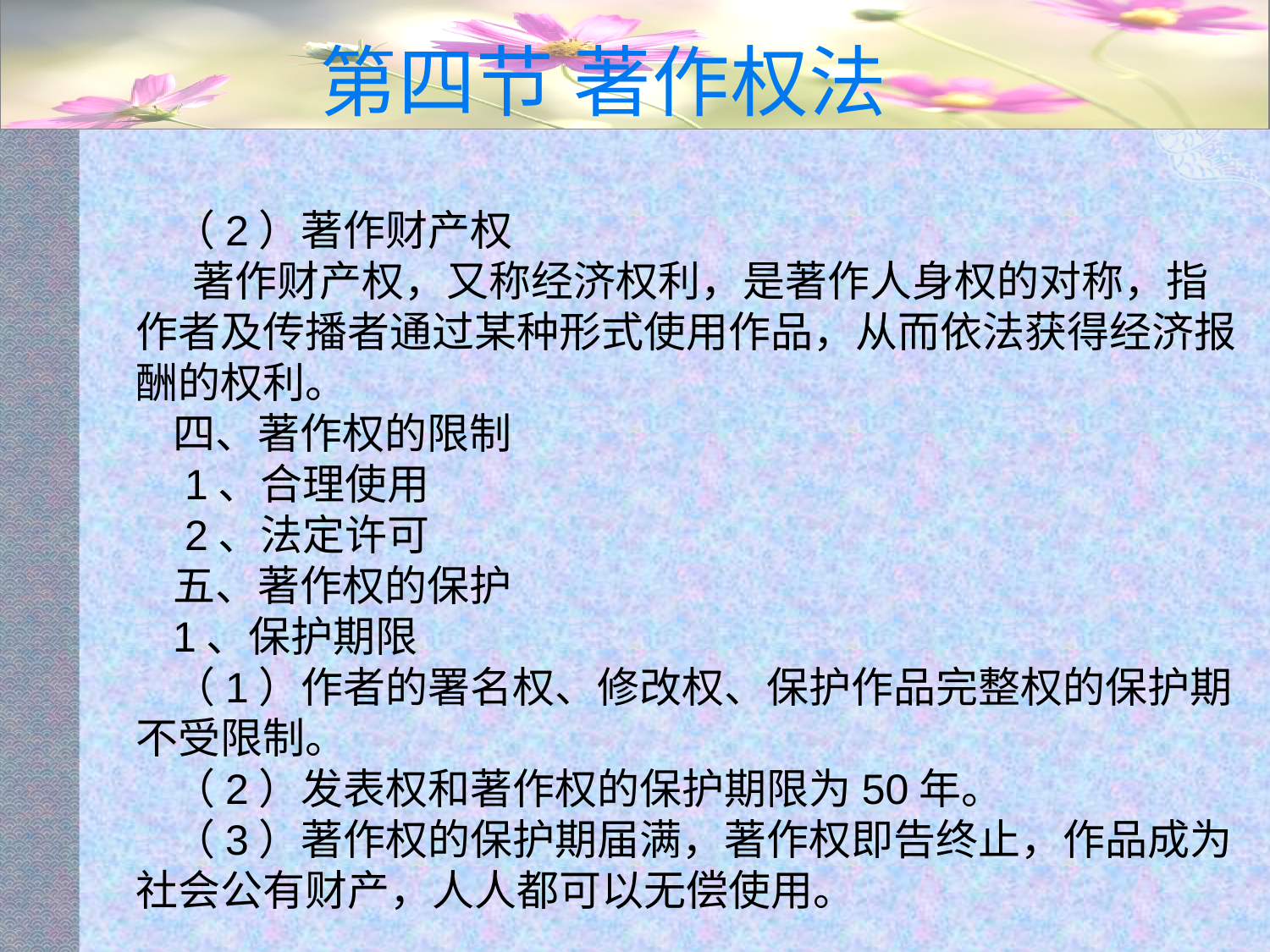

# 第四节 著作权法
（2）著作财产权
 著作财产权，又称经济权利，是著作人身权的对称，指作者及传播者通过某种形式使用作品，从而依法获得经济报酬的权利。
四、著作权的限制
 1、合理使用
 2、法定许可
五、著作权的保护
1、保护期限
（1）作者的署名权、修改权、保护作品完整权的保护期不受限制。
（2）发表权和著作权的保护期限为50年。
（3）著作权的保护期届满，著作权即告终止，作品成为社会公有财产，人人都可以无偿使用。